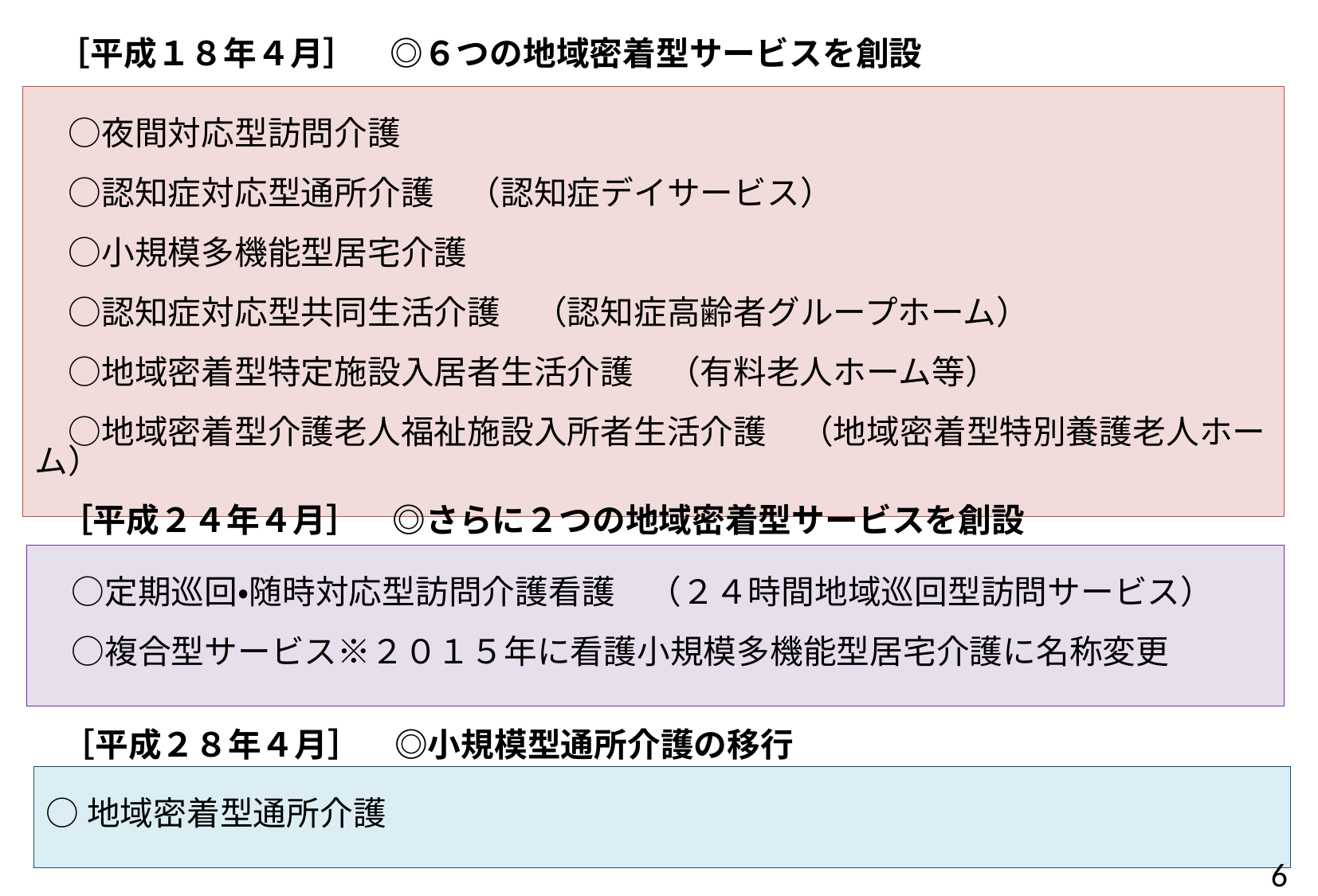

［平成１８年４月］　◎６つの地域密着型サービスを創設

　○夜間対応型訪問介護

　○認知症対応型通所介護　（認知症デイサービス）

　○小規模多機能型居宅介護

　○認知症対応型共同生活介護　（認知症高齢者グループホーム）

　○地域密着型特定施設入居者生活介護　（有料老人ホーム等）

　○地域密着型介護老人福祉施設入所者生活介護　（地域密着型特別養護老人ホーム）

［平成２４年４月］　◎さらに２つの地域密着型サービスを創設

　○定期巡回・随時対応型訪問介護看護　（２４時間地域巡回型訪問サービス）

　○複合型サービス※２０１５年に看護小規模多機能型居宅介護に名称変更

［平成２８年４月］　◎小規模型通所介護の移行

○地域密着型通所介護

6